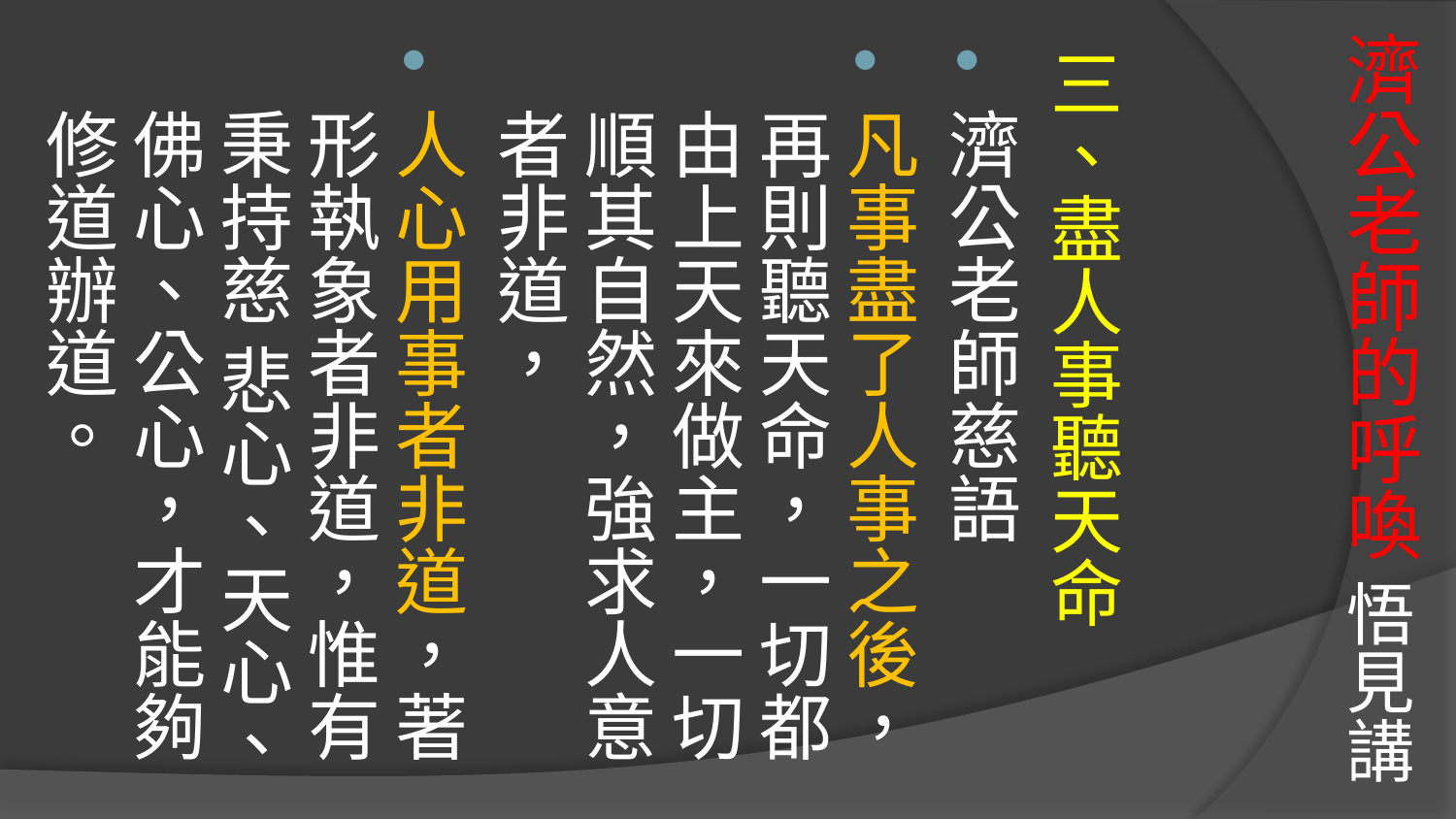

# 濟公老師的呼喚 悟見講
三、盡人事聽天命
濟公老師慈語
凡事盡了人事之後，再則聽天命，一切都由上天來做主，一切順其自然，強求人意者非道，
人心用事者非道，著形執象者非道，惟有秉持慈 悲心、天心、佛心、公心，才能夠修道辦道。